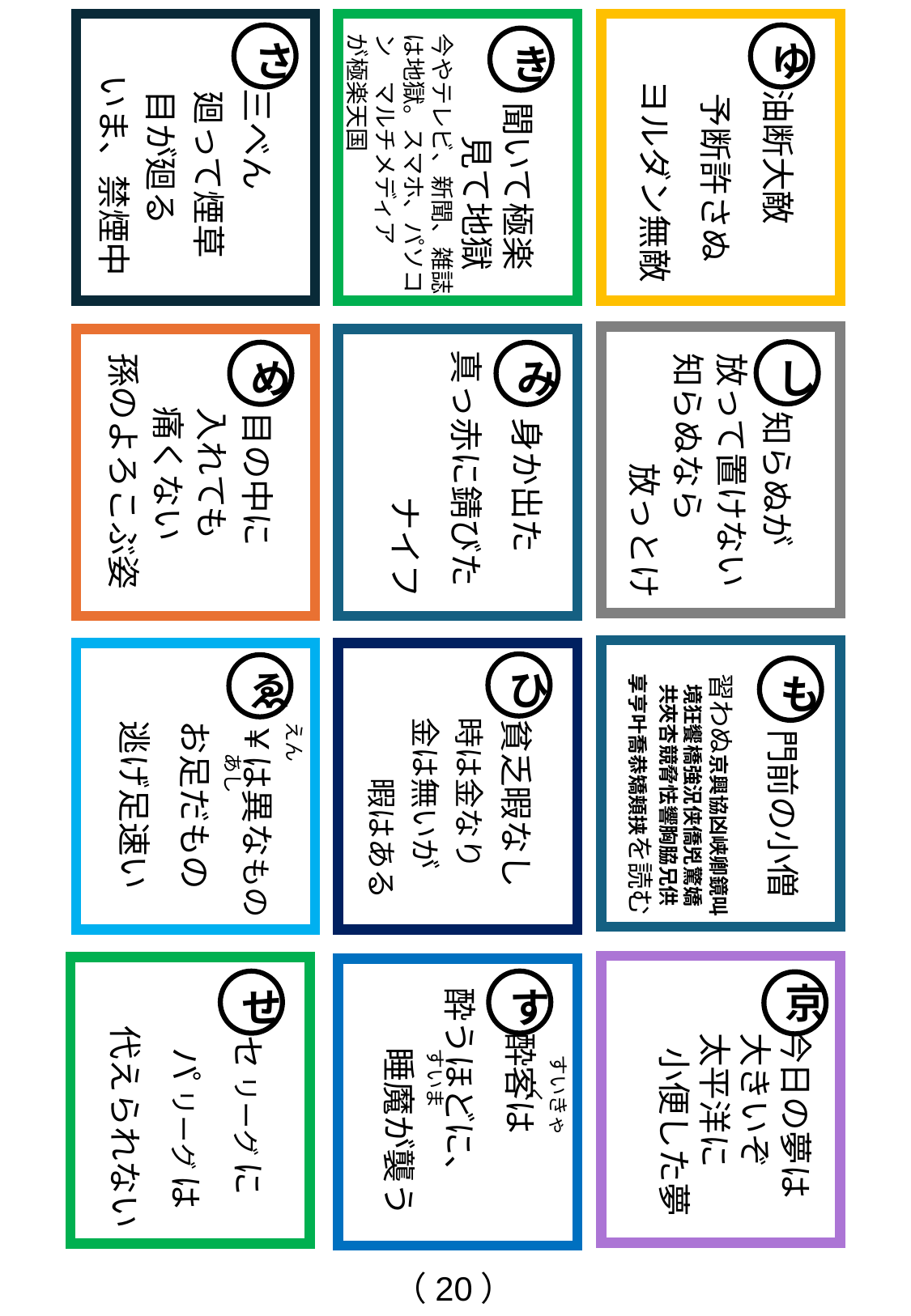

さ
ゆ
今やテレビ、新聞、雑誌は地獄。スマホ、パソコン　マルチメディア
が極楽天国
き
　 三べん
　廻って煙草
目が廻る
いま、禁煙中
　 油断大敵
　予断許さぬ
ヨルダン無敵
　 聞いて極楽　　見て地獄

し
め
み
　　身か出た
真っ赤に錆びた
ナイフ
　  目の中に
入れても
痛くない
孫のよろこぶ姿
　  知らぬが
放って置けない
知らぬなら
放っとけ

　　門前の小僧

　 貧乏暇なし
時は金なり
金は無いが
　　　暇はある
ひ
ゑ
も
習わぬ京興協凶峡卿鏡叫
境狂饗橋強況侠僑兇驚嬌
共夾杏競脅怯響胸脇兄供
享亨叶喬恭矯頬挟を読む
　￥は異なもの
お足だもの
逃げ足速い
えん
あし

す
せ
京
     セ リーグ に
　　パ リーグ は
代えられない
     今日の夢は
大きいぞ
太平洋に
小便した夢
     酔客は
酔うほどに、
睡魔が襲う
すいま
すいきゃく
（20）